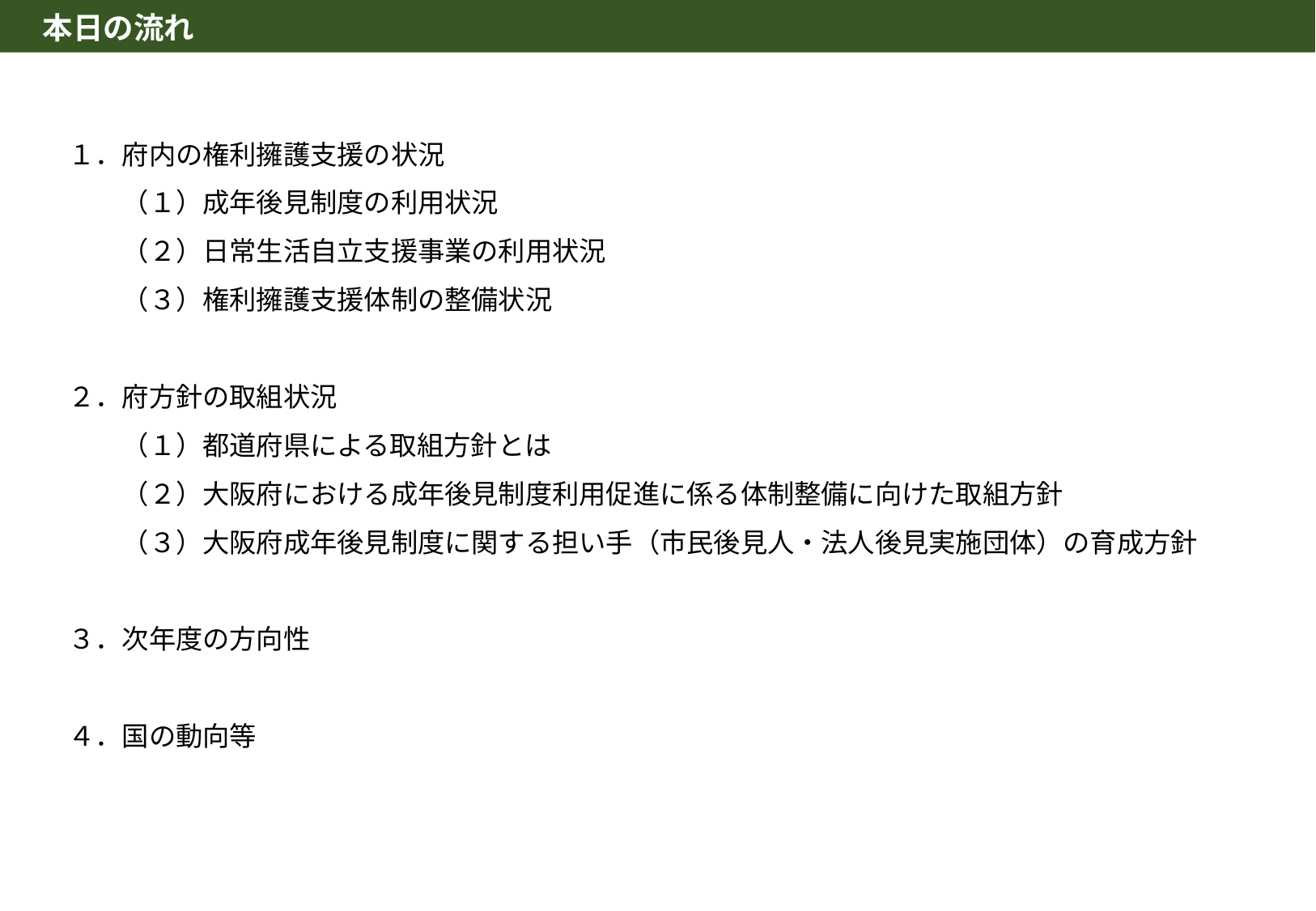

本日の流れ
１．府内の権利擁護支援の状況
　　（１）成年後見制度の利用状況
　　（２）日常生活自立支援事業の利用状況
　　（３）権利擁護支援体制の整備状況

２．府方針の取組状況
　　（１）都道府県による取組方針とは
　　（２）大阪府における成年後見制度利用促進に係る体制整備に向けた取組方針
　　（３）大阪府成年後見制度に関する担い手（市民後見人・法人後見実施団体）の育成方針

３．次年度の方向性

４．国の動向等